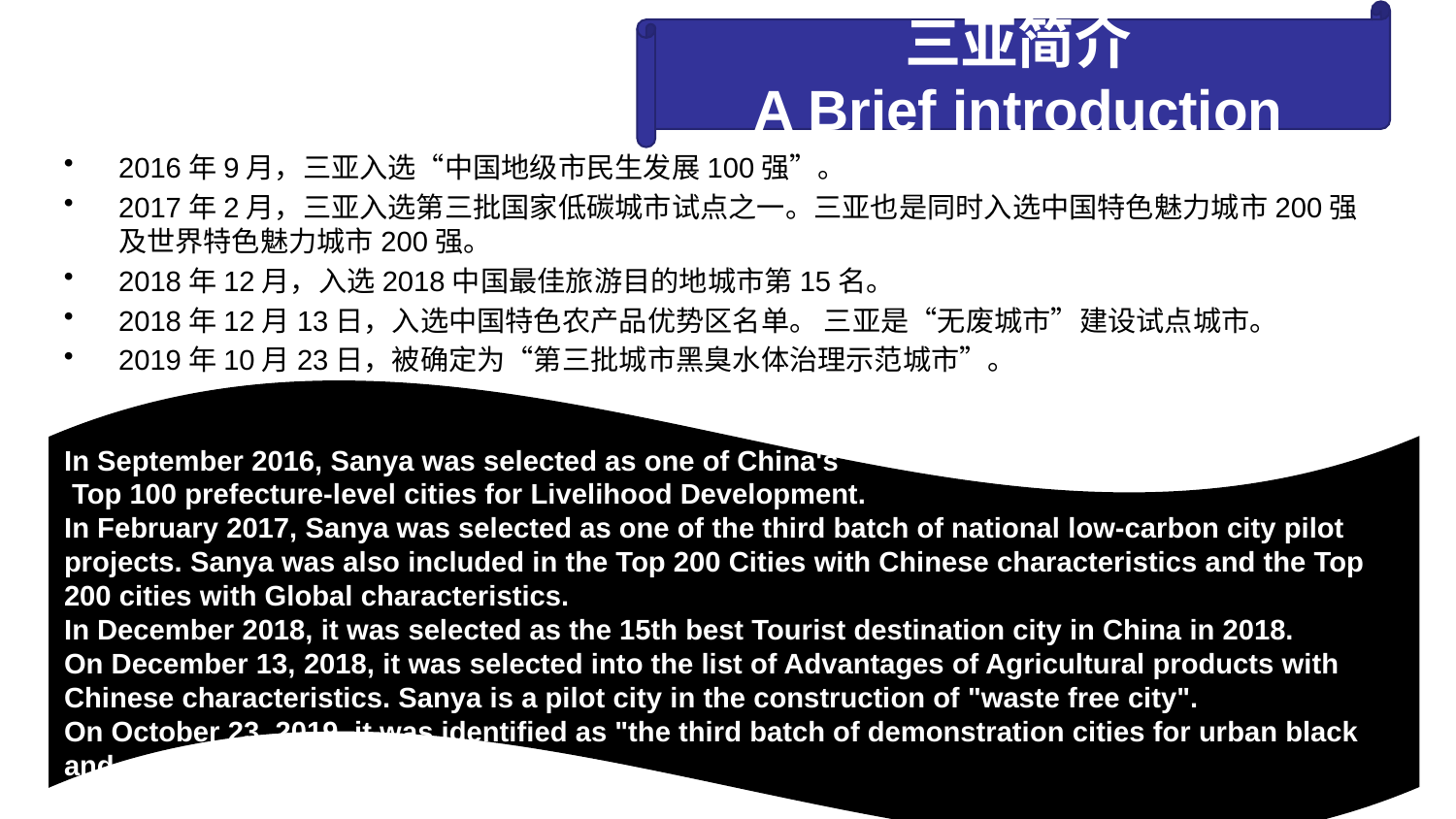

三亚简介
A Brief introduction

2016年9月，三亚入选“中国地级市民生发展100强”。
2017年2月，三亚入选第三批国家低碳城市试点之一。三亚也是同时入选中国特色魅力城市200强及世界特色魅力城市200强。
2018年12月，入选2018中国最佳旅游目的地城市第15名。
2018年12月13日，入选中国特色农产品优势区名单。 三亚是“无废城市”建设试点城市。
2019年10月23日，被确定为“第三批城市黑臭水体治理示范城市”。

In September 2016, Sanya was selected as one of China's
 Top 100 prefecture-level cities for Livelihood Development.
In February 2017, Sanya was selected as one of the third batch of national low-carbon city pilot projects. Sanya was also included in the Top 200 Cities with Chinese characteristics and the Top 200 cities with Global characteristics.
In December 2018, it was selected as the 15th best Tourist destination city in China in 2018.
On December 13, 2018, it was selected into the list of Advantages of Agricultural products with Chinese characteristics. Sanya is a pilot city in the construction of "waste free city".
On October 23, 2019, it was identified as "the third batch of demonstration cities for urban black and odorous Water Treatment".